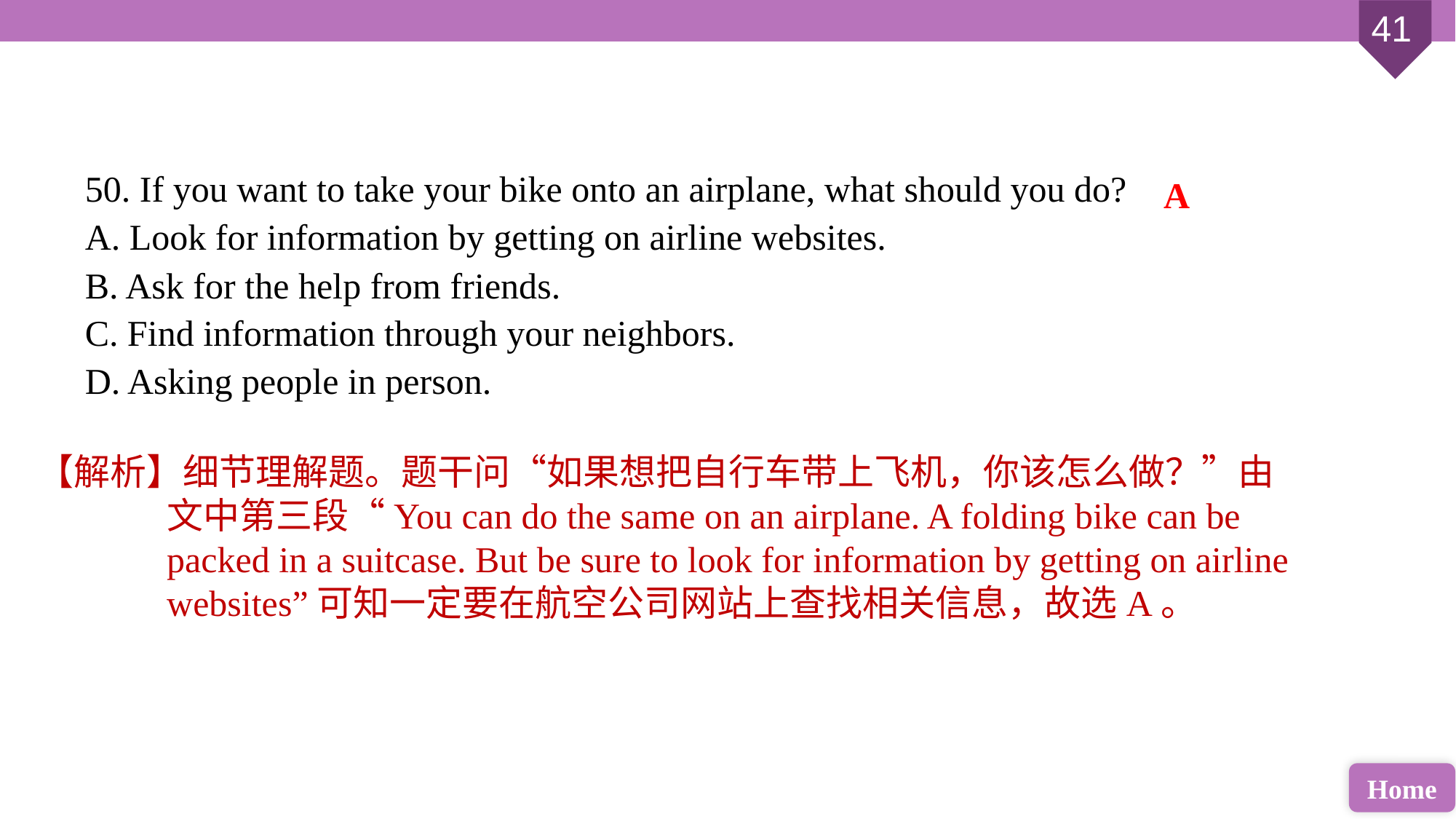

50. If you want to take your bike onto an airplane, what should you do?
A. Look for information by getting on airline websites.
B. Ask for the help from friends.
C. Find information through your neighbors.
D. Asking people in person.
A
【解析】细节理解题。题干问“如果想把自行车带上飞机，你该怎么做？”由文中第三段“You can do the same on an airplane. A folding bike can be packed in a suitcase. But be sure to look for information by getting on airline websites”可知一定要在航空公司网站上查找相关信息，故选A。